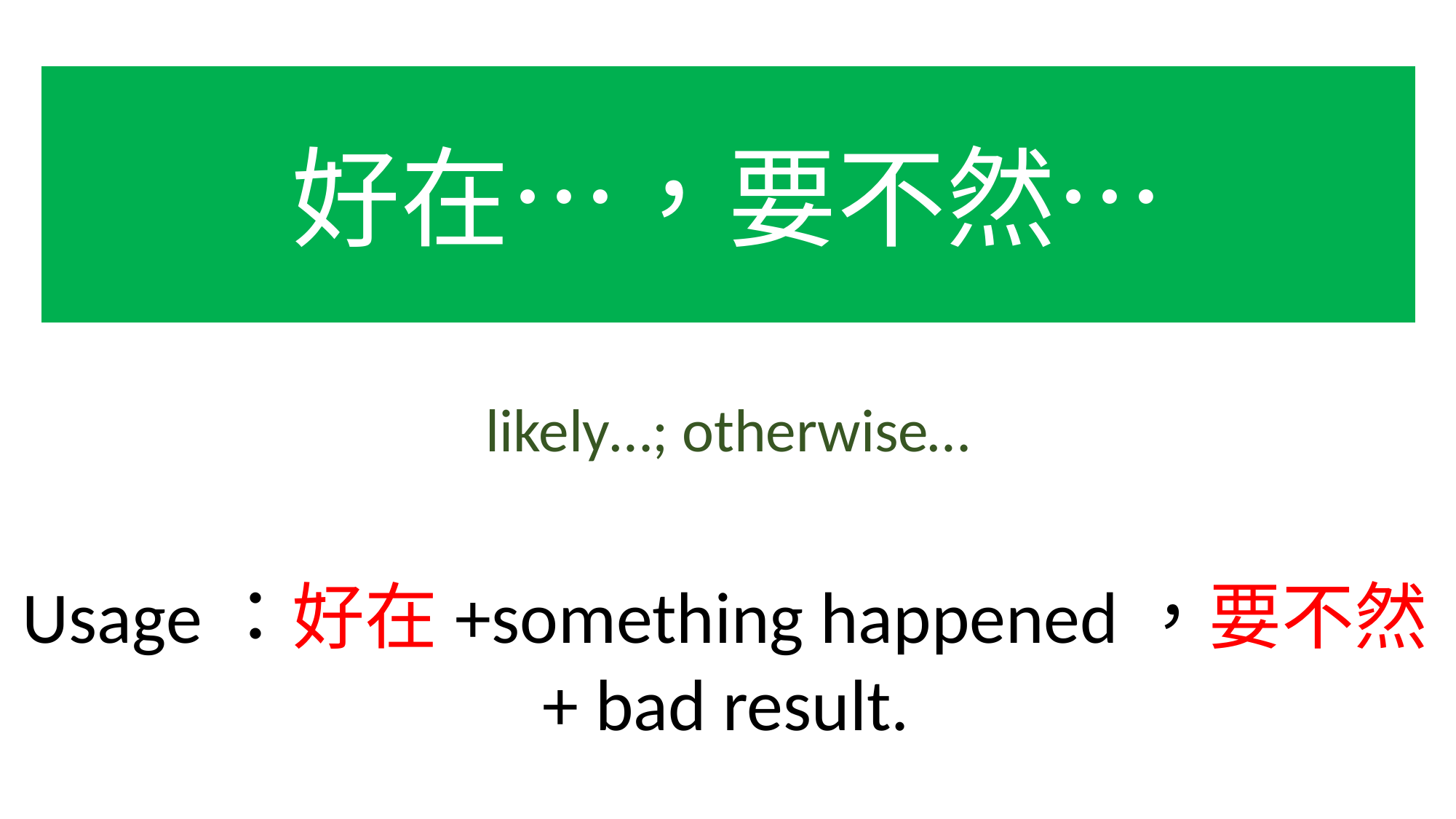

好在…，要不然…
likely…; otherwise…
Usage：好在+something happened，要不然+ bad result.